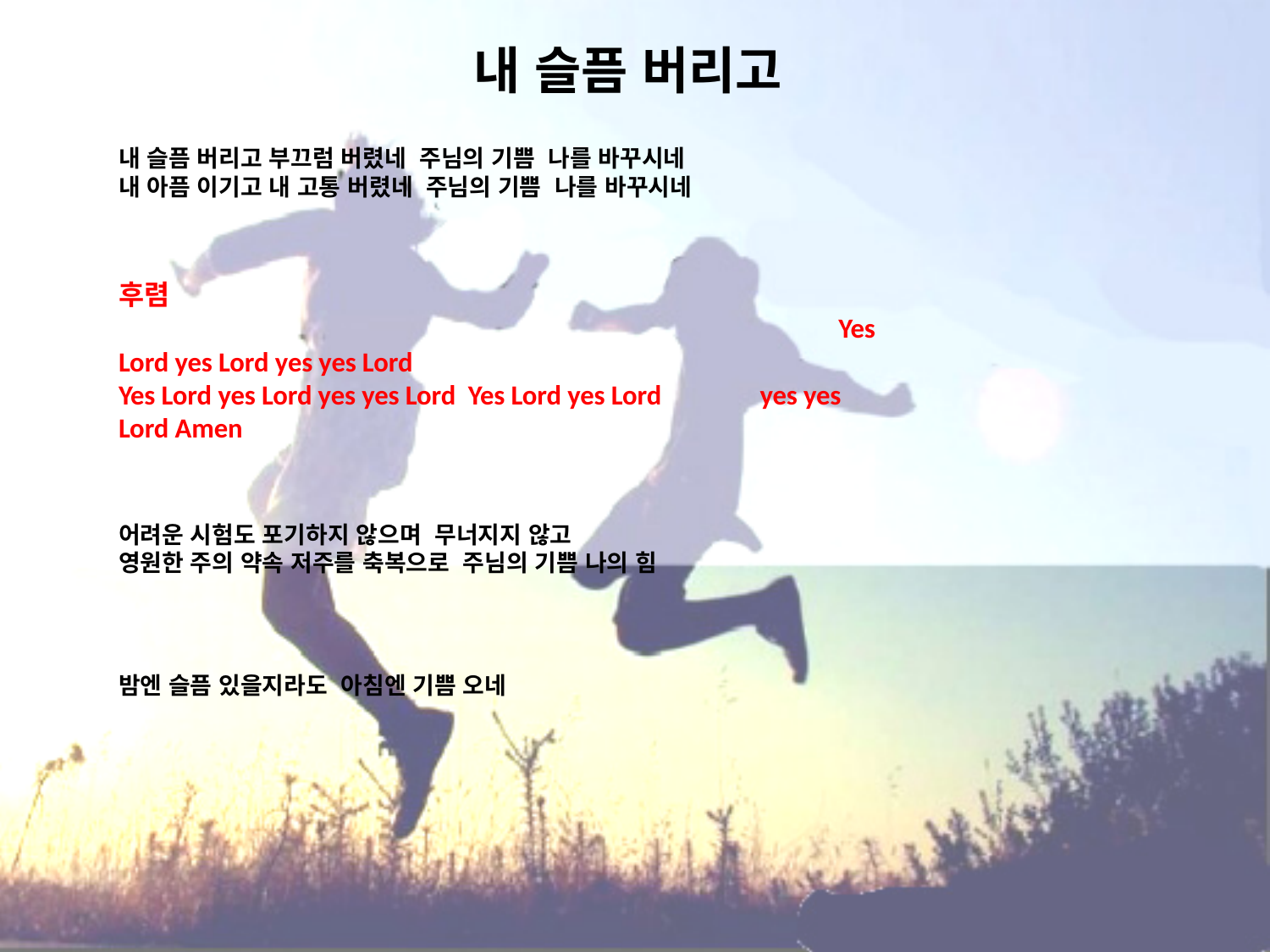

# 내 슬픔 버리고
내 슬픔 버리고 부끄럼 버렸네  주님의 기쁨  나를 바꾸시네
내 아픔 이기고 내 고통 버렸네  주님의 기쁨  나를 바꾸시네

후렴                                                                                                                                                                                             Yes Lord yes Lord yes yes Lord
Yes Lord yes Lord yes yes Lord  Yes Lord yes Lord                yes yes Lord Amen

어려운 시험도 포기하지 않으며  무너지지 않고
영원한 주의 약속 저주를 축복으로  주님의 기쁨 나의 힘

밤엔 슬픔 있을지라도  아침엔 기쁨 오네